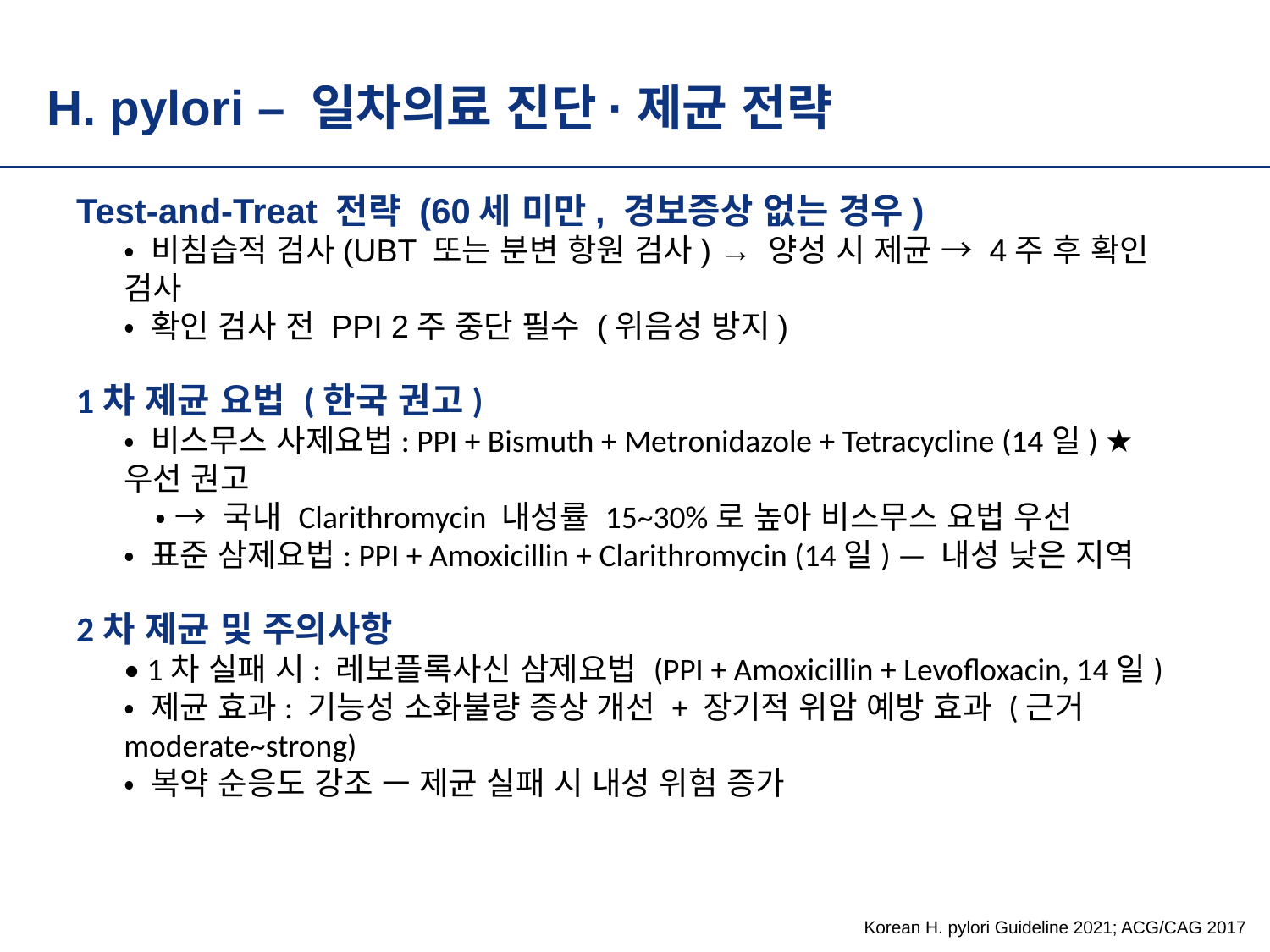

H. pylori – 일차의료 진단·제균 전략
Test-and-Treat 전략 (60세 미만, 경보증상 없는 경우)
• 비침습적 검사(UBT 또는 분변 항원 검사) → 양성 시 제균 → 4주 후 확인 검사
• 확인 검사 전 PPI 2주 중단 필수 (위음성 방지)

1차 제균 요법 (한국 권고)
• 비스무스 사제요법: PPI + Bismuth + Metronidazole + Tetracycline (14일) ★ 우선 권고
• → 국내 Clarithromycin 내성률 15~30%로 높아 비스무스 요법 우선
• 표준 삼제요법: PPI + Amoxicillin + Clarithromycin (14일) — 내성 낮은 지역

2차 제균 및 주의사항
• 1차 실패 시: 레보플록사신 삼제요법 (PPI + Amoxicillin + Levofloxacin, 14일)
• 제균 효과: 기능성 소화불량 증상 개선 + 장기적 위암 예방 효과 (근거 moderate~strong)
• 복약 순응도 강조 — 제균 실패 시 내성 위험 증가
Korean H. pylori Guideline 2021; ACG/CAG 2017